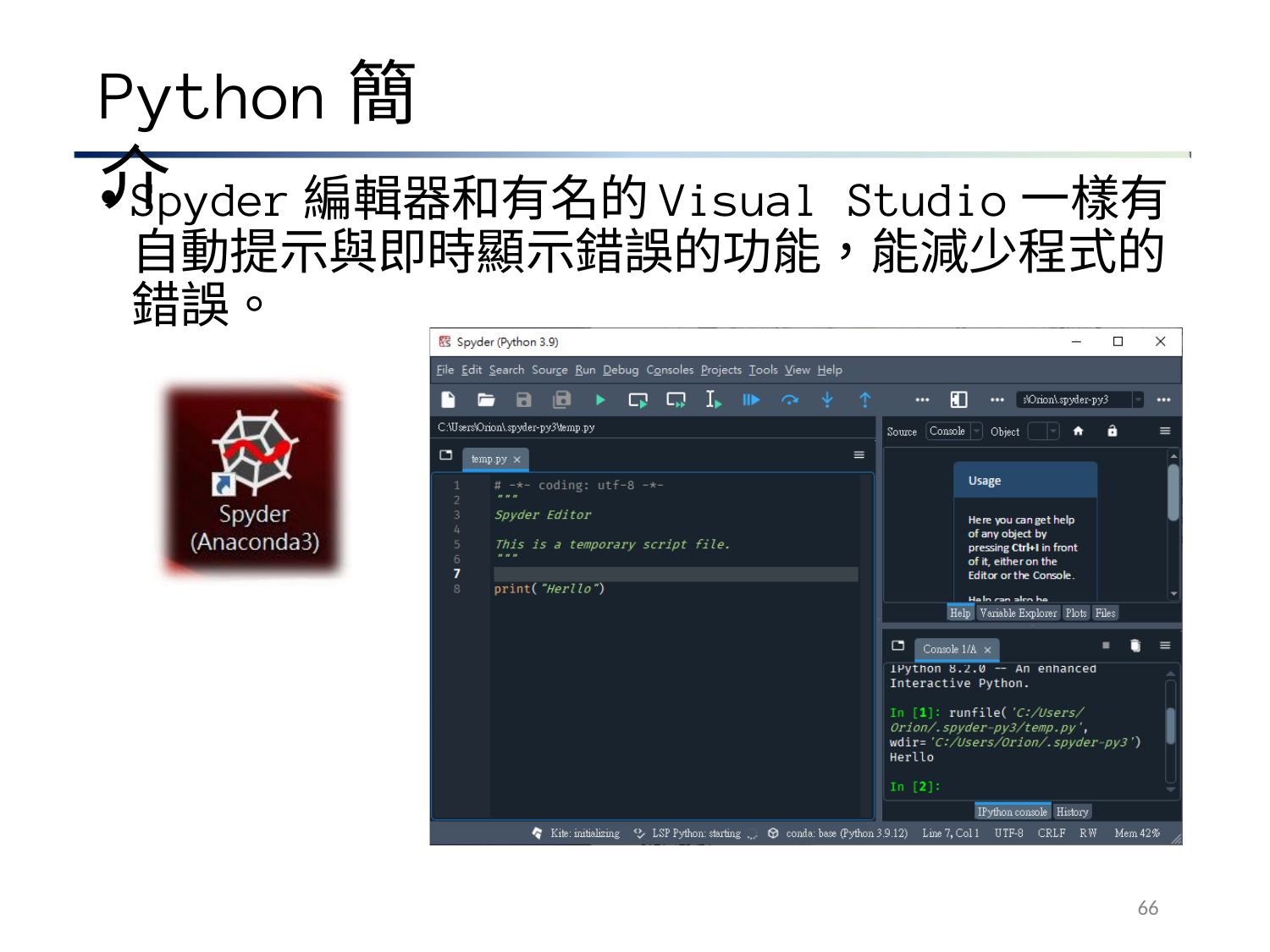

# Python簡介
Spyder編輯器和有名的Visual Studio一樣有 自動提示與即時顯示錯誤的功能，能減少程式的 錯誤。

66